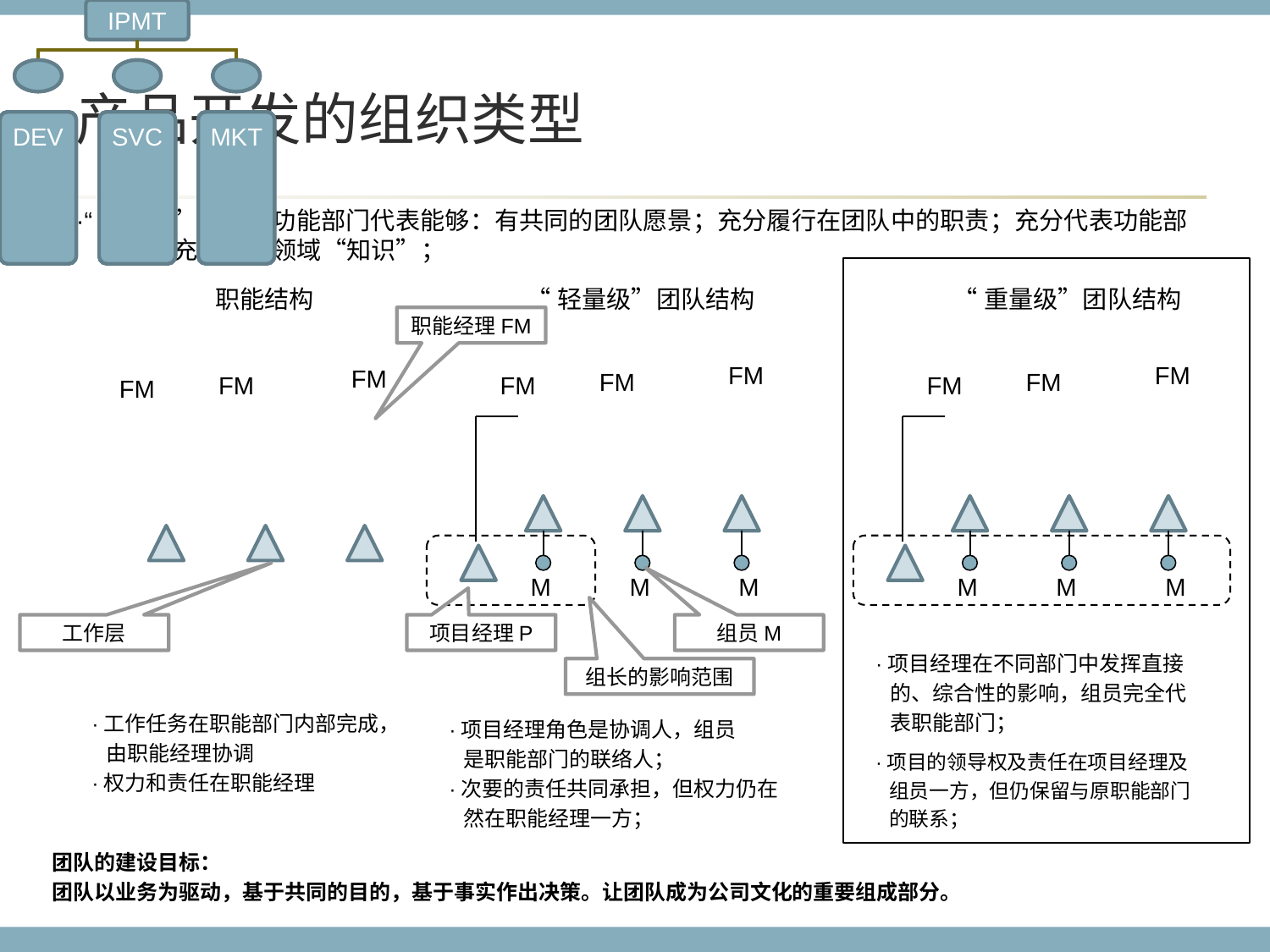

# 产品开发的组织类型
·“重量级”团队的功能部门代表能够：有共同的团队愿景；充分履行在团队中的职责；充分代表功能部门；充分贡献领域“知识”；

主管

DEV

SVC

MKT
职能结构
主管

DEV

SVC

MKT
“轻量级”团队结构
IPMT

DEV

SVC

MKT
“重量级”团队结构
职能经理FM
FM
FM
FM
FM
FM
FM
FM
FM
FM

M
M
M
M
M
M
工作层
项目经理P
组员M
·项目经理在不同部门中发挥直接
  的、综合性的影响，组员完全代
  表职能部门；

组长的影响范围
·工作任务在职能部门内部完成，
  由职能经理协调

·项目经理角色是协调人，组员
  是职能部门的联络人；

·项目的领导权及责任在项目经理及
  组员一方，但仍保留与原职能部门
  的联系；

·权力和责任在职能经理

·次要的责任共同承担，但权力仍在
  然在职能经理一方；

团队的建设目标：
团队以业务为驱动，基于共同的目的，基于事实作出决策。让团队成为公司文化的重要组成部分。